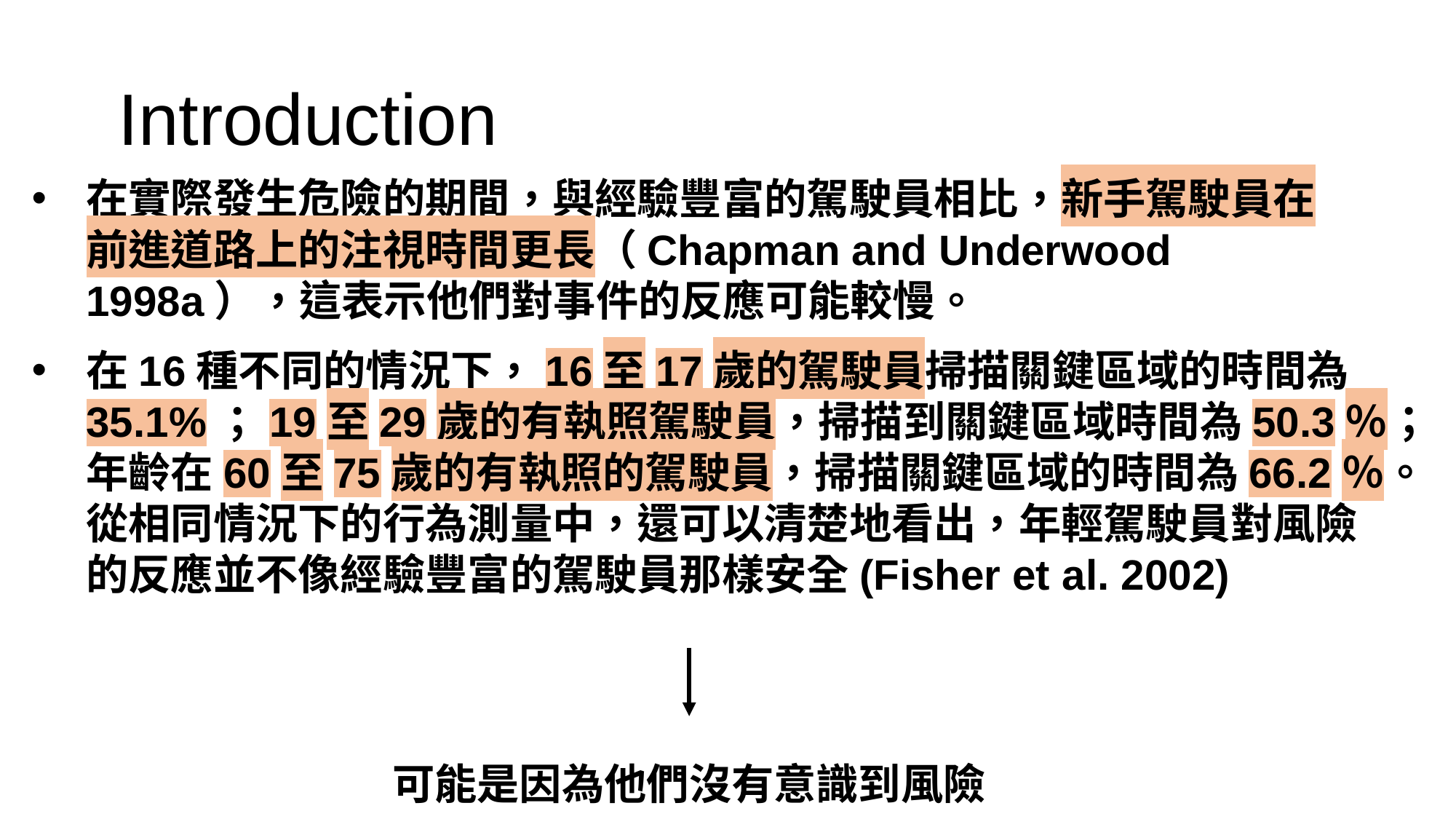

Introduction
在實際發生危險的期間，與經驗豐富的駕駛員相比，新手駕駛員在前進道路上的注視時間更長（Chapman and Underwood 1998a），這表示他們對事件的反應可能較慢。
在16種不同的情況下，16至17歲的駕駛員掃描關鍵區域的時間為35.1%；19至29歲的有執照駕駛員，掃描到關鍵區域時間為50.3％；年齡在60至75歲的有執照的駕駛員，掃描關鍵區域的時間為66.2％。從相同情況下的行為測量中，還可以清楚地看出，年輕駕駛員對風險的反應並不像經驗豐富的駕駛員那樣安全(Fisher et al. 2002)
可能是因為他們沒有意識到風險